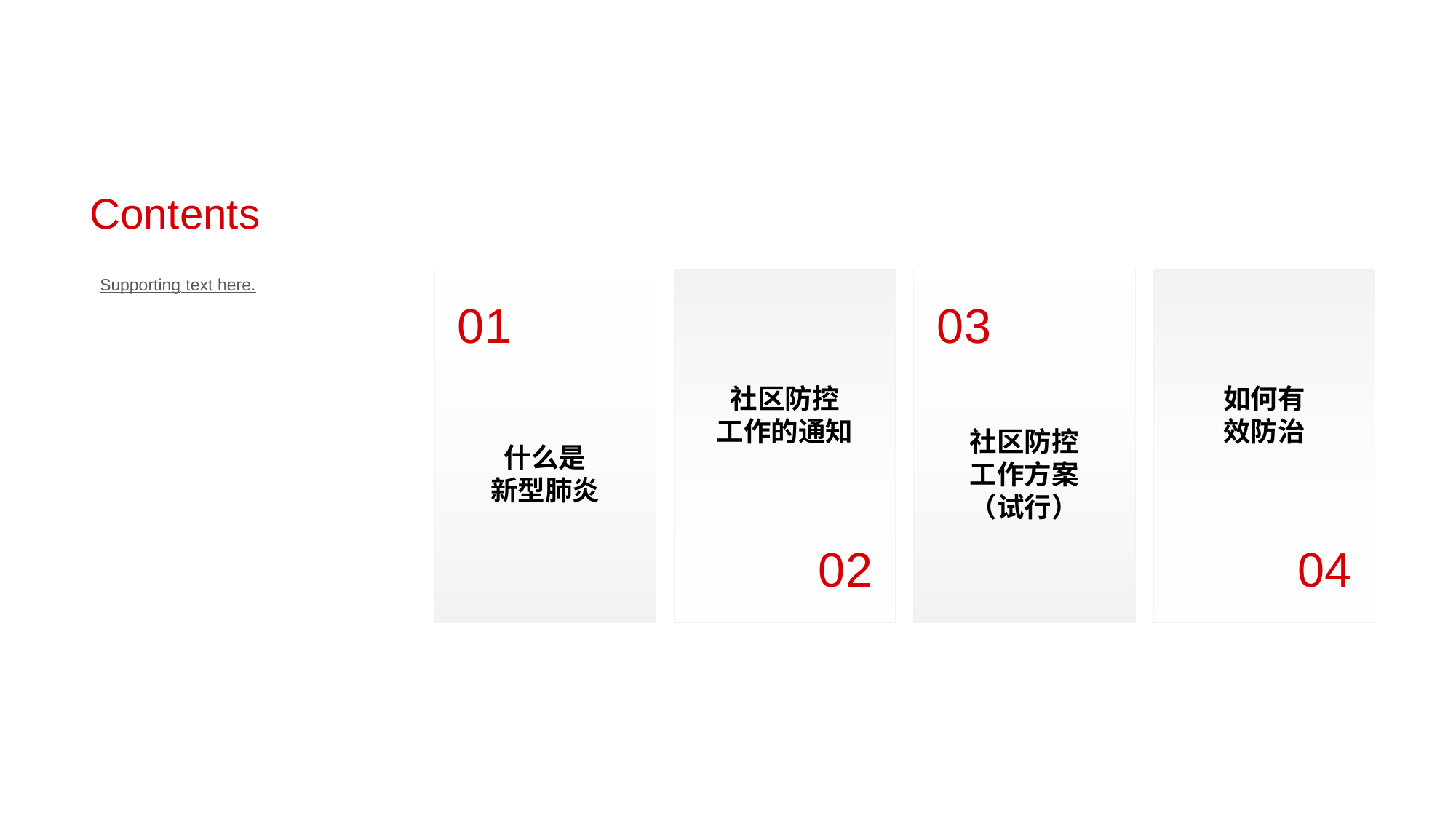

Cont ents
Supporting  text here.

0 1
什么是
新型肺炎

社区防控
工作的通知
0 2

0 3
社区防控
工作方案
（试行）

如何有
效防治
0 4